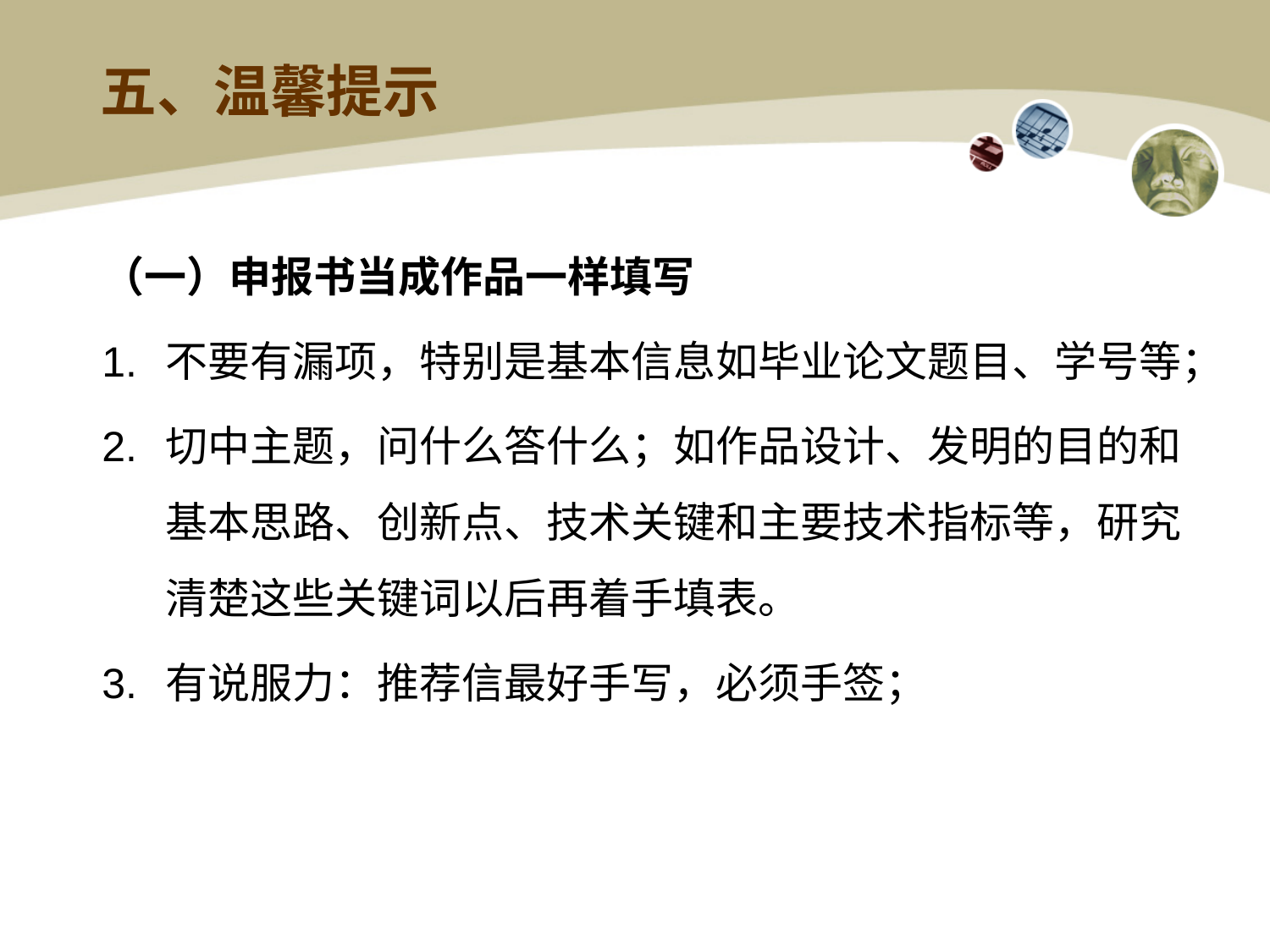

# 五、温馨提示
（一）申报书当成作品一样填写
不要有漏项，特别是基本信息如毕业论文题目、学号等；
切中主题，问什么答什么；如作品设计、发明的目的和基本思路、创新点、技术关键和主要技术指标等，研究清楚这些关键词以后再着手填表。
有说服力：推荐信最好手写，必须手签；